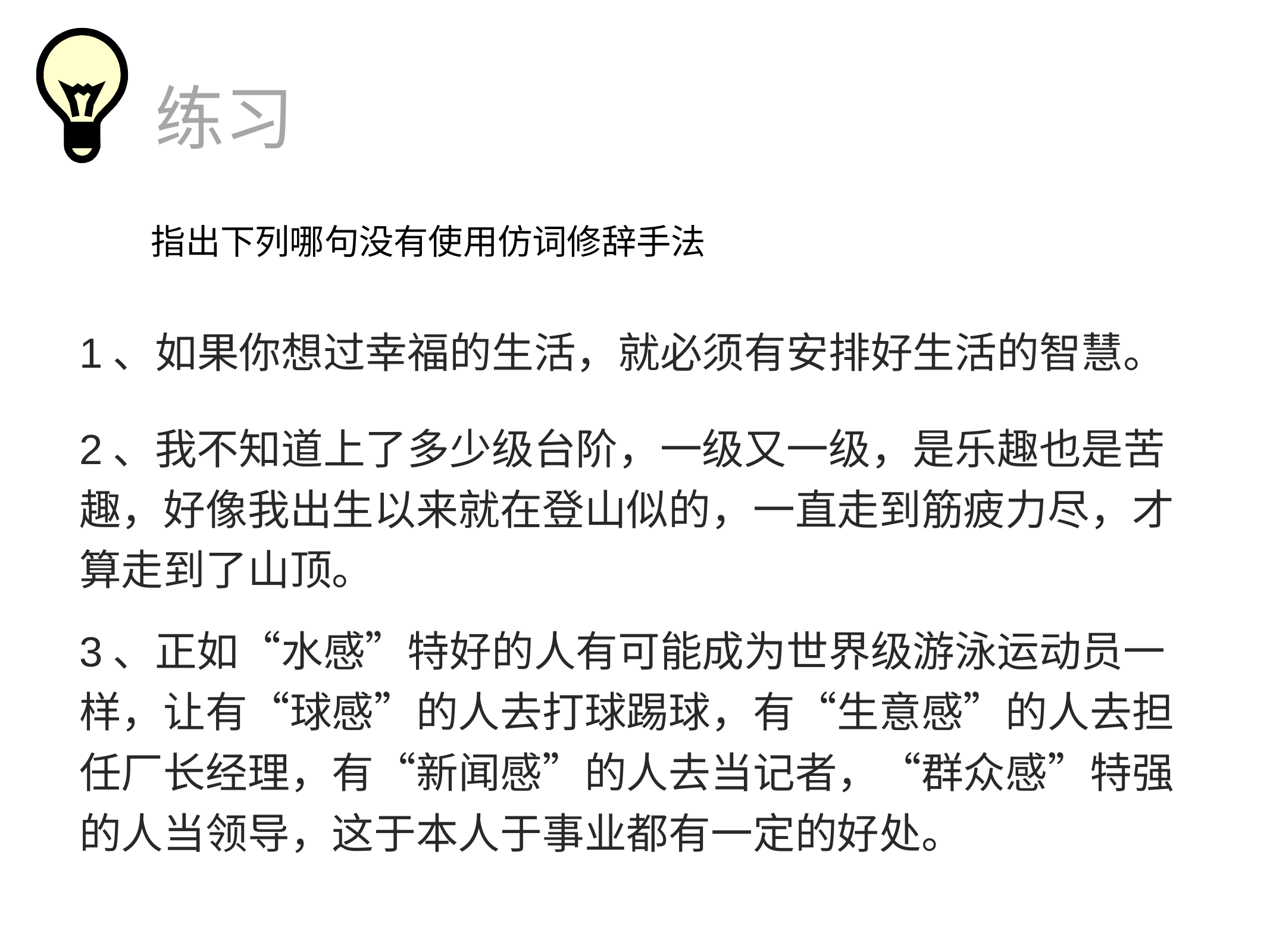

练习
指出下列哪句没有使用仿词修辞手法
1、如果你想过幸福的生活，就必须有安排好生活的智慧。
2、我不知道上了多少级台阶，一级又一级，是乐趣也是苦趣，好像我出生以来就在登山似的，一直走到筋疲力尽，才算走到了山顶。
3、正如“水感”特好的人有可能成为世界级游泳运动员一样，让有“球感”的人去打球踢球，有“生意感”的人去担任厂长经理，有“新闻感”的人去当记者，“群众感”特强的人当领导，这于本人于事业都有一定的好处。